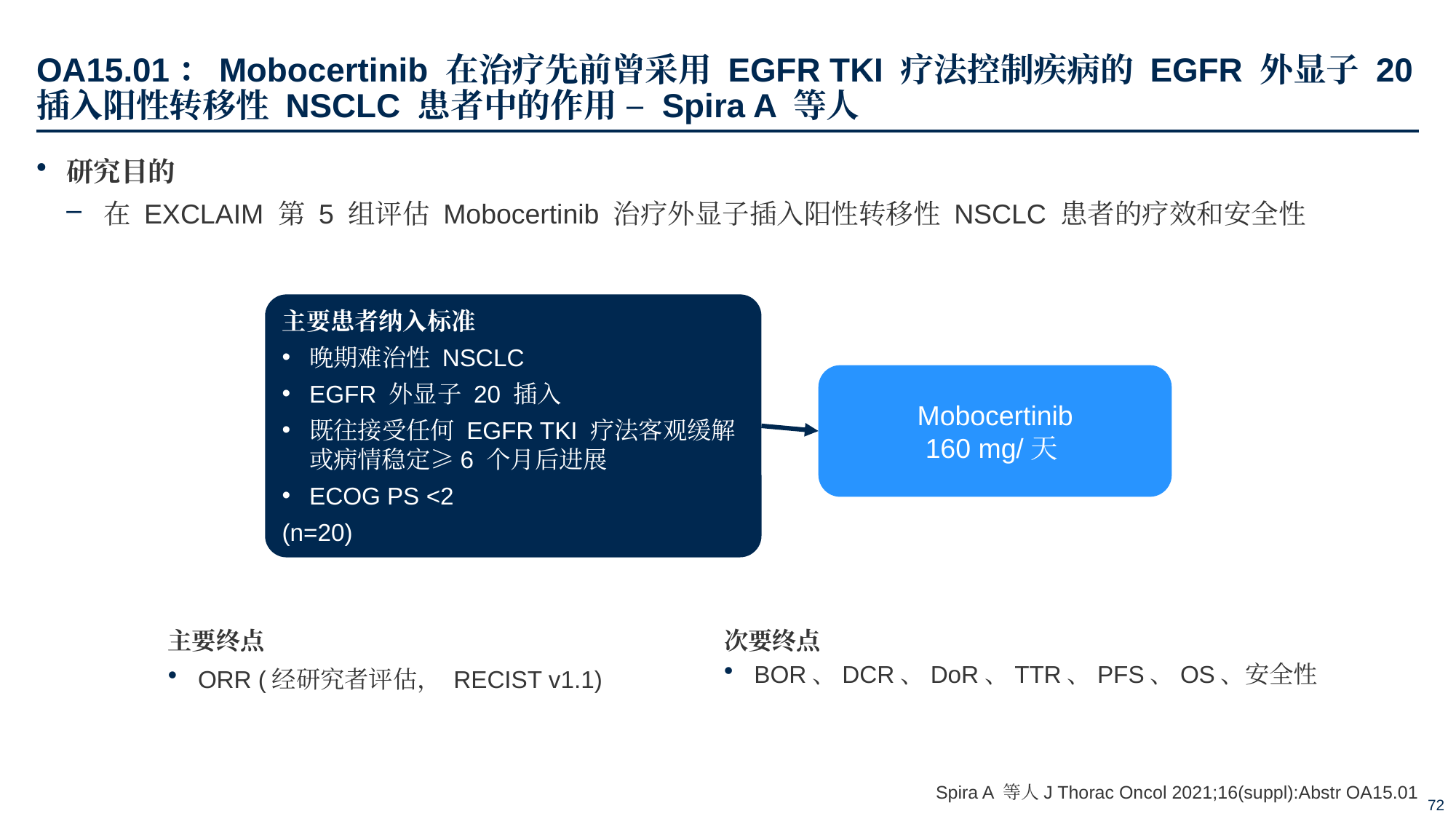

# OA15.01：Mobocertinib 在治疗先前曾采用 EGFR TKI 疗法控制疾病的 EGFR 外显子 20 插入阳性转移性 NSCLC 患者中的作用 – Spira A 等人
研究目的
在 EXCLAIM 第 5 组评估 Mobocertinib 治疗外显子插入阳性转移性 NSCLC 患者的疗效和安全性
主要患者纳入标准
晚期难治性 NSCLC
EGFR 外显子 20 插入
既往接受任何 EGFR TKI 疗法客观缓解或病情稳定≥6 个月后进展
ECOG PS <2
(n=20)
Mobocertinib
160 mg/天
主要终点
ORR (经研究者评估， RECIST v1.1)

次要终点
BOR、DCR、DoR、TTR、PFS、OS、安全性
Spira A 等人J Thorac Oncol 2021;16(suppl):Abstr OA15.01